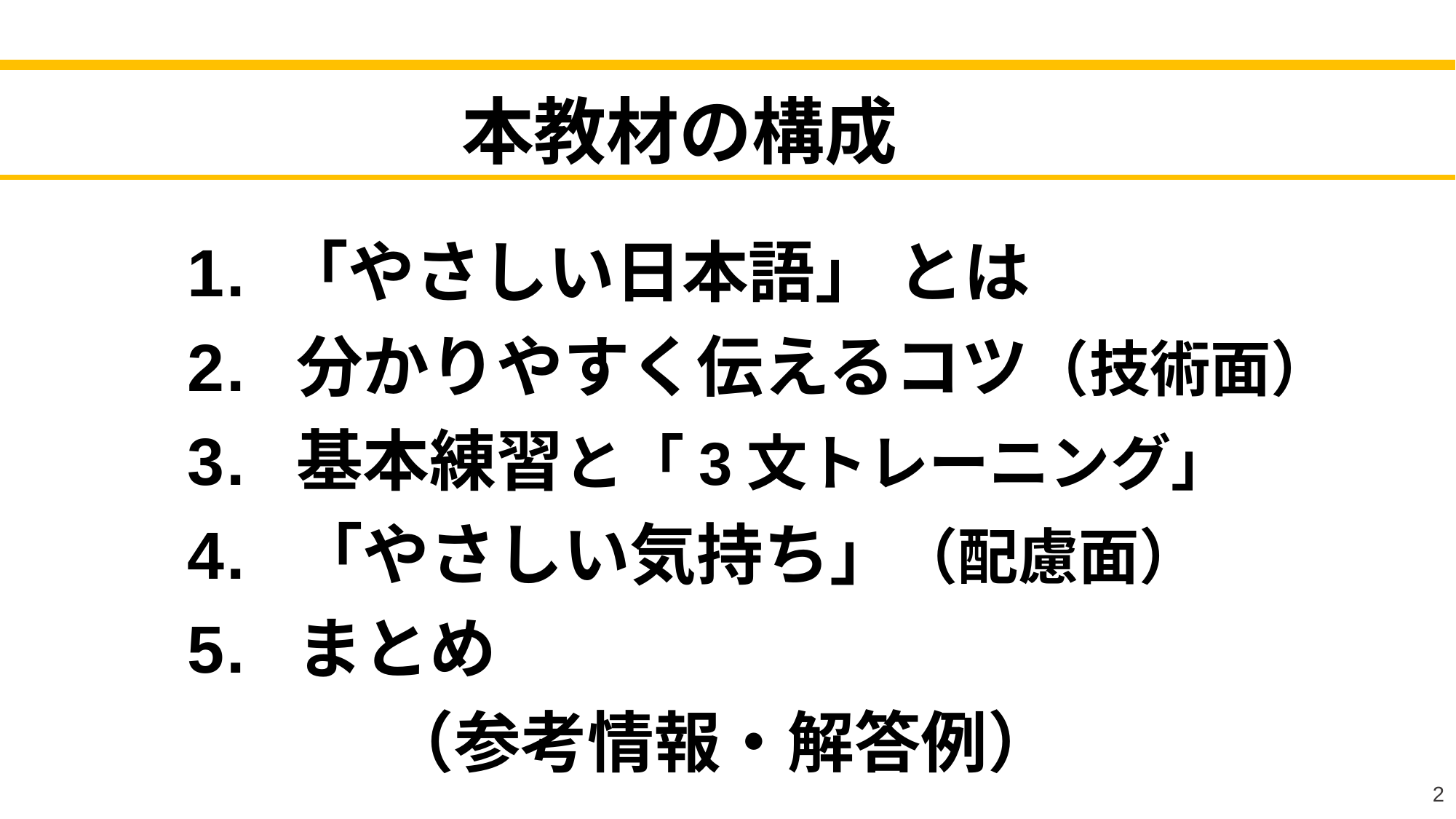

本教材の構成

 「やさしい日本語」 とは
分かりやすく伝えるコツ（技術面）
基本練習と「3文トレーニング」
「やさしい気持ち」（配慮面）
まとめ
　　　（参考情報・解答例）
2